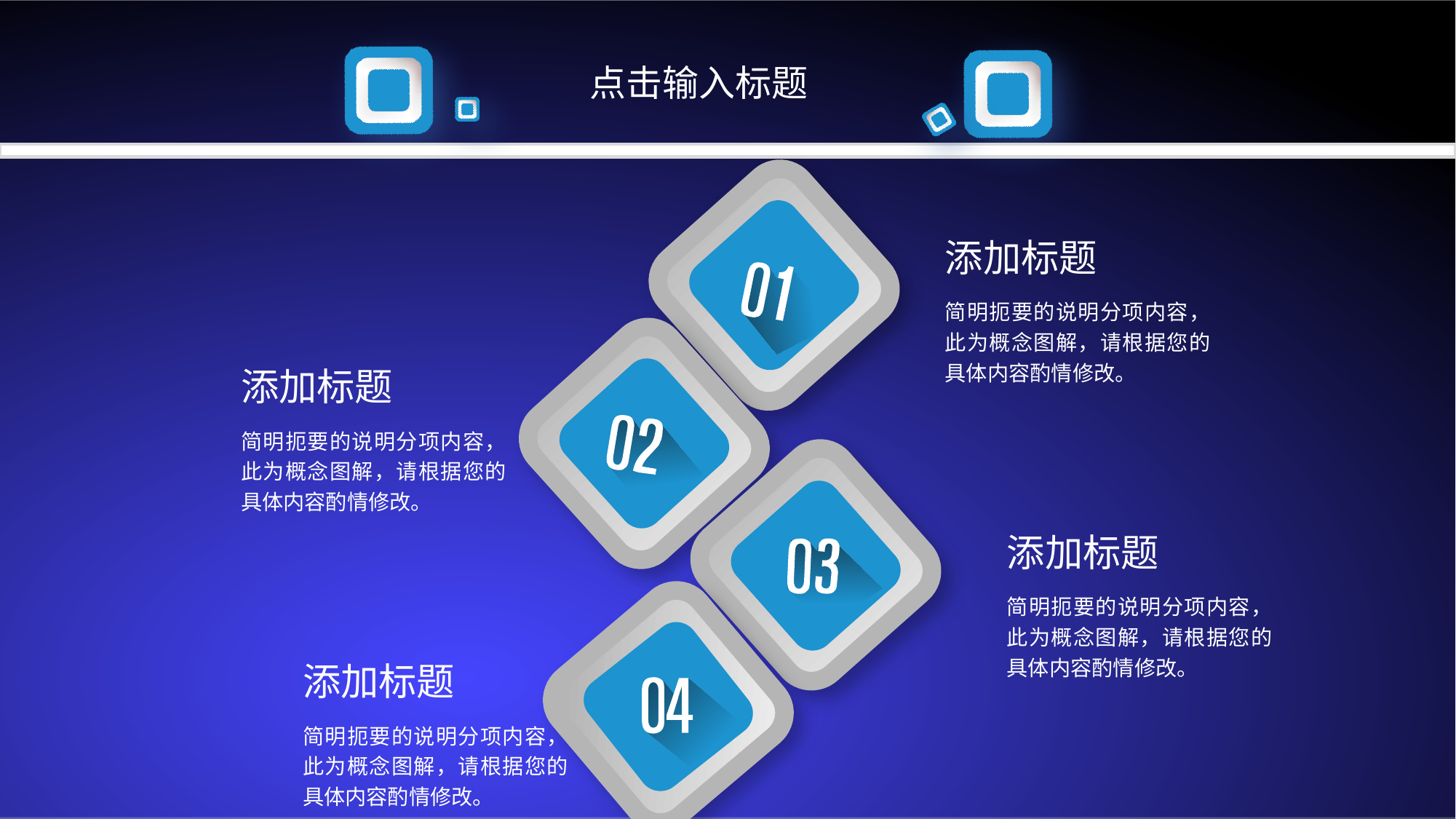

点击输入标题

添加标题
简明扼要的说明分项内容，此为概念图解，请根据您的具体内容酌情修改。

添加标题
简明扼要的说明分项内容，此为概念图解，请根据您的具体内容酌情修改。

添加标题
简明扼要的说明分项内容，此为概念图解，请根据您的具体内容酌情修改。

添加标题
简明扼要的说明分项内容，此为概念图解，请根据您的具体内容酌情修改。